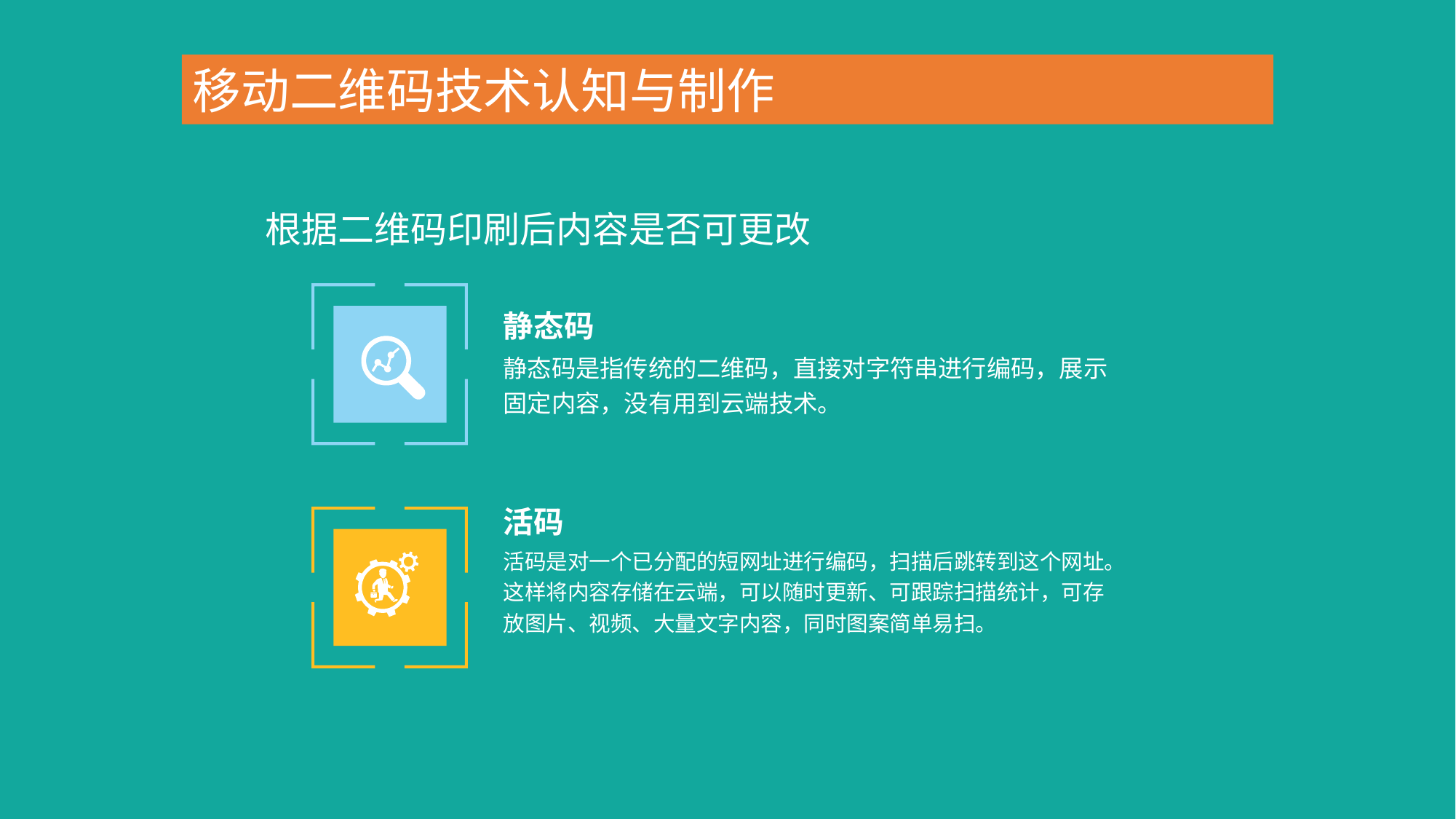

移动二维码技术认知与制作
根据二维码印刷后内容是否可更改

静态码
静态码是指传统的二维码，直接对字符串进行编码，展示固定内容，没有用到云端技术。
活码
活码是对一个已分配的短网址进行编码，扫描后跳转到这个网址。这样将内容存储在云端，可以随时更新、可跟踪扫描统计，可存放图片、视频、大量文字内容，同时图案简单易扫。